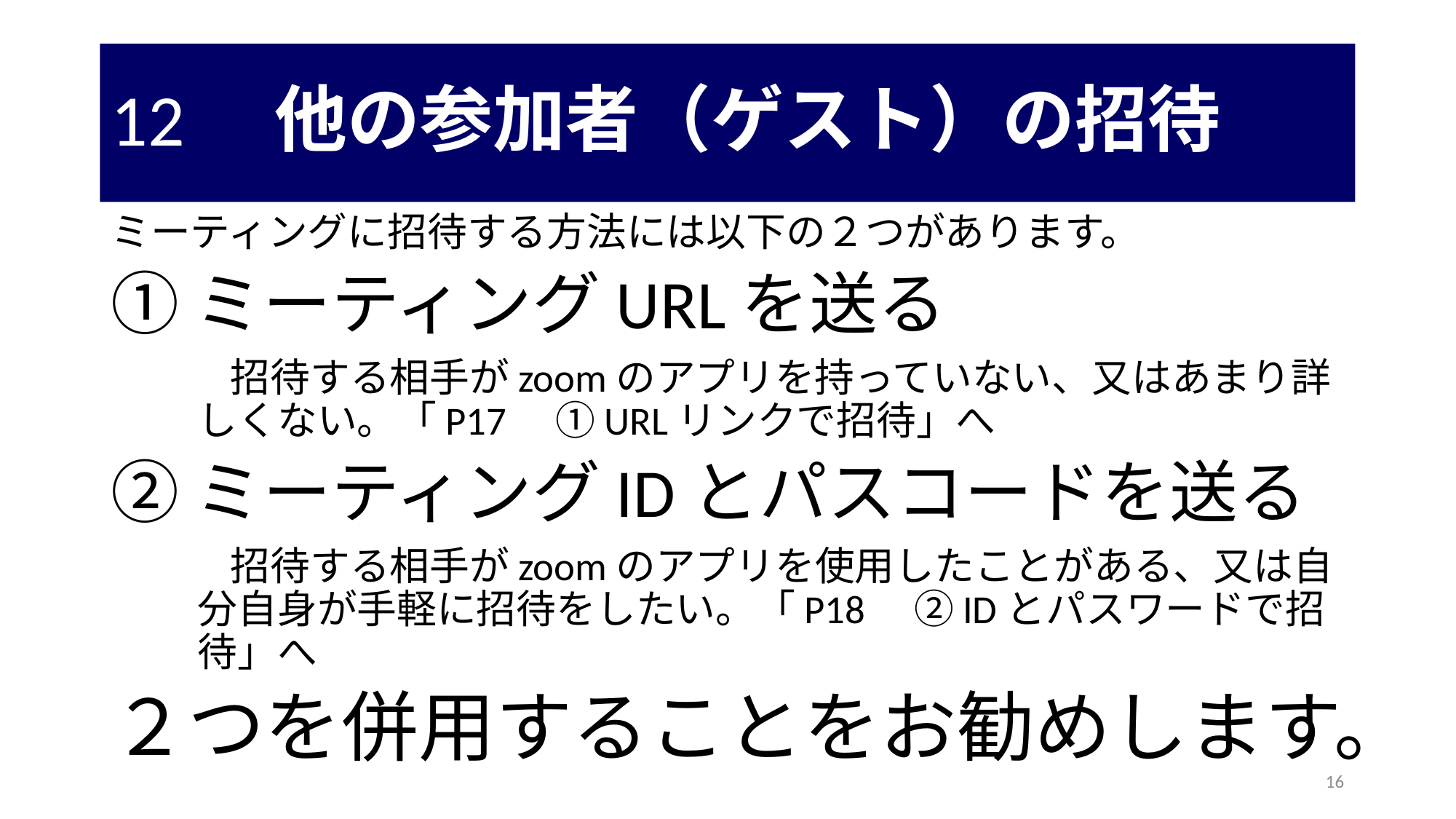

# 12　他の参加者（ゲスト）の招待
ミーティングに招待する方法には以下の２つがあります。
①ミーティングURLを送る
　　　招待する相手がzoomのアプリを持っていない、又はあまり詳しくない。「P17　①URLリンクで招待」へ
②ミーティングIDとパスコードを送る
　　　招待する相手がzoomのアプリを使用したことがある、又は自分自身が手軽に招待をしたい。「P18　②IDとパスワードで招待」へ
２つを併用することをお勧めします。

16